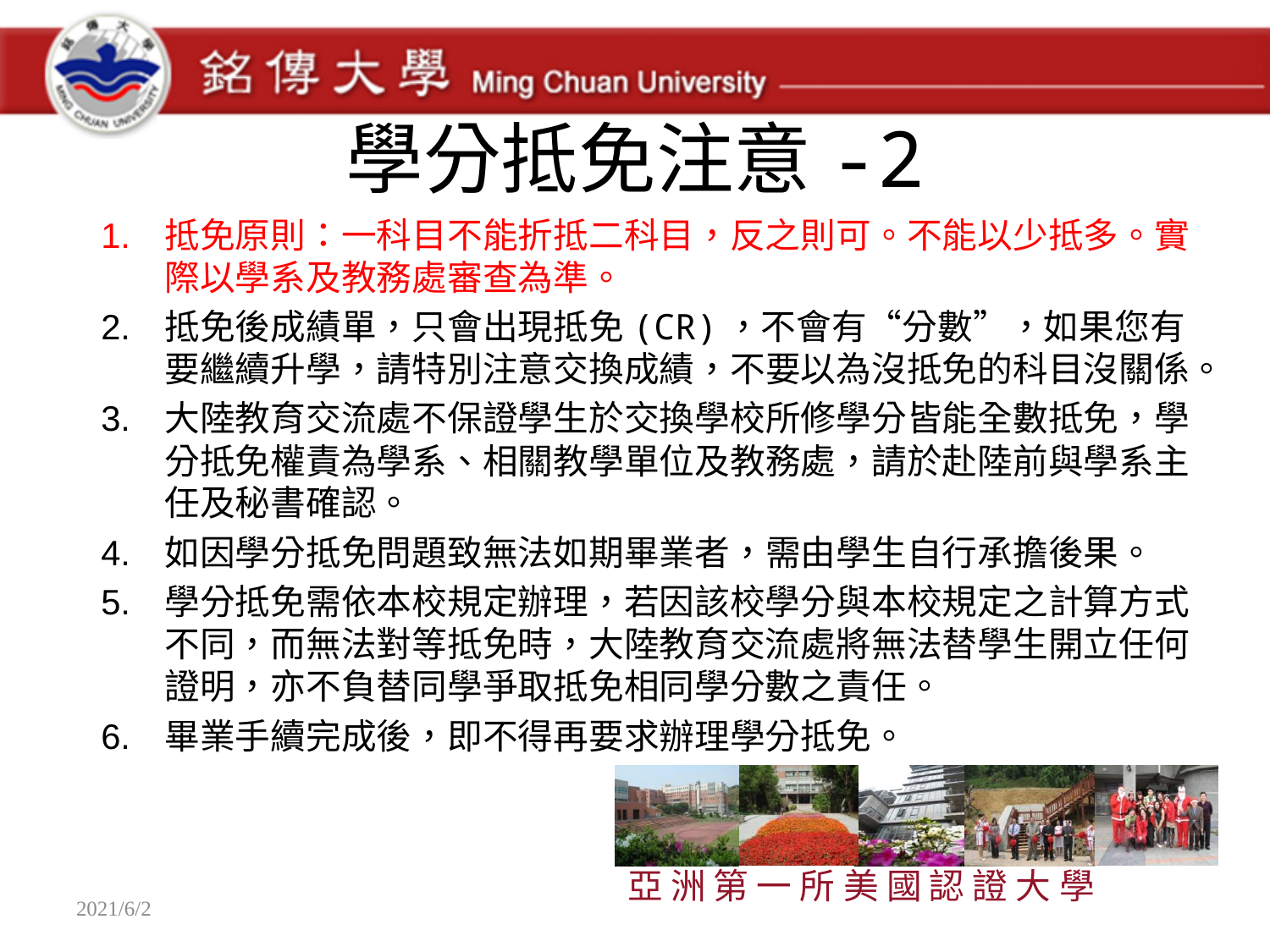

# 學分抵免注意-2
抵免原則：一科目不能折抵二科目，反之則可。不能以少抵多。實際以學系及教務處審查為準。
抵免後成績單，只會出現抵免(CR)，不會有“分數”，如果您有要繼續升學，請特別注意交換成績，不要以為沒抵免的科目沒關係。
大陸教育交流處不保證學生於交換學校所修學分皆能全數抵免，學分抵免權責為學系、相關教學單位及教務處，請於赴陸前與學系主任及秘書確認。
如因學分抵免問題致無法如期畢業者，需由學生自行承擔後果。
學分抵免需依本校規定辦理，若因該校學分與本校規定之計算方式不同，而無法對等抵免時，大陸教育交流處將無法替學生開立任何證明，亦不負替同學爭取抵免相同學分數之責任。
畢業手續完成後，即不得再要求辦理學分抵免。
2021/6/2